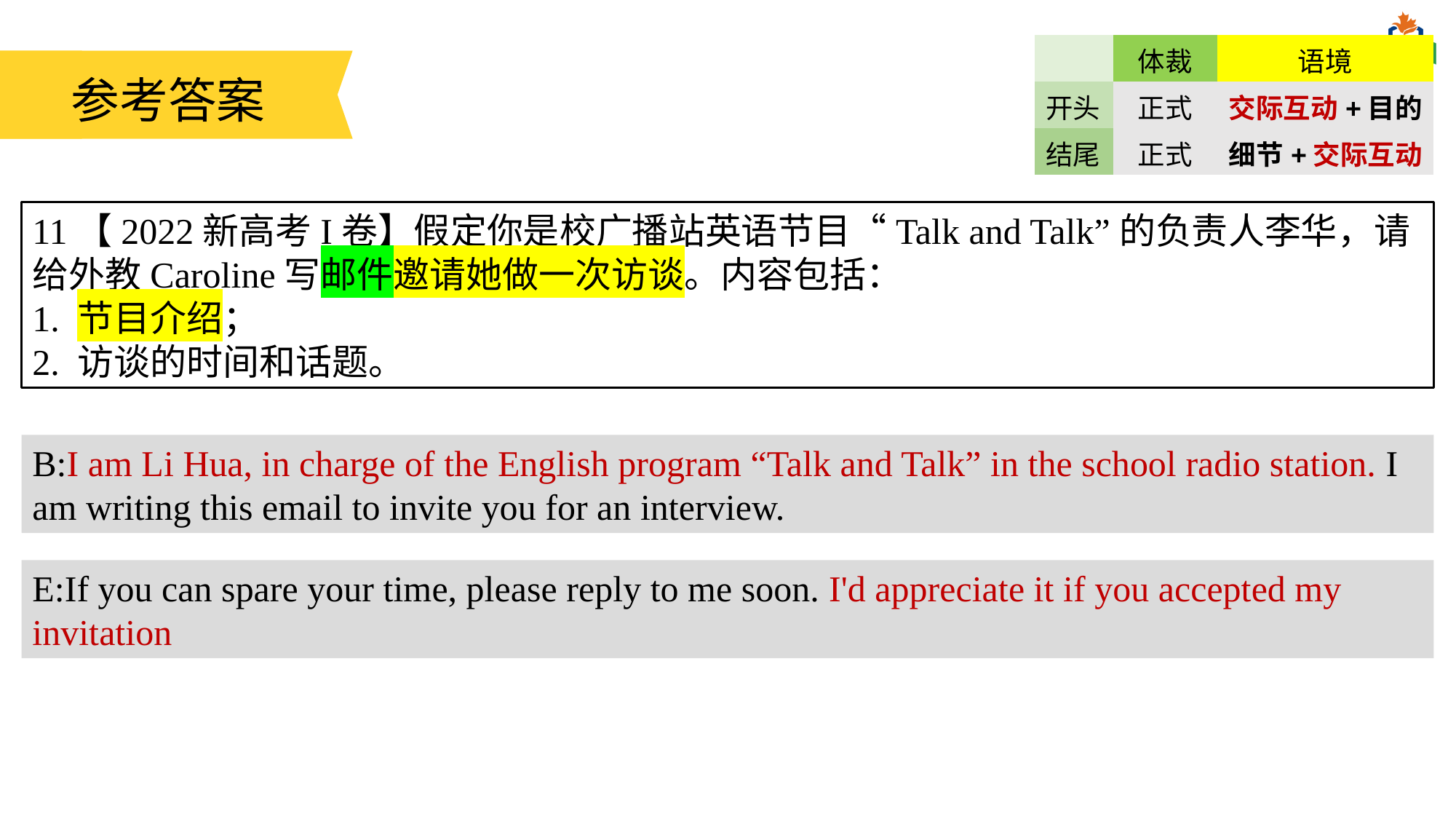

|  | 体裁 | 语境 |
| --- | --- | --- |
| 开头 | 正式 | 交际互动+目的 |
| 结尾 | 正式 | 细节+交际互动 |
参考答案
11【2022新高考I卷】假定你是校广播站英语节目“Talk and Talk”的负责人李华，请给外教Caroline写邮件邀请她做一次访谈。内容包括：
1. 节目介绍；
2. 访谈的时间和话题。
B:I am Li Hua, in charge of the English program “Talk and Talk” in the school radio station. I am writing this email to invite you for an interview.
E:If you can spare your time, please reply to me soon. I'd appreciate it if you accepted my invitation